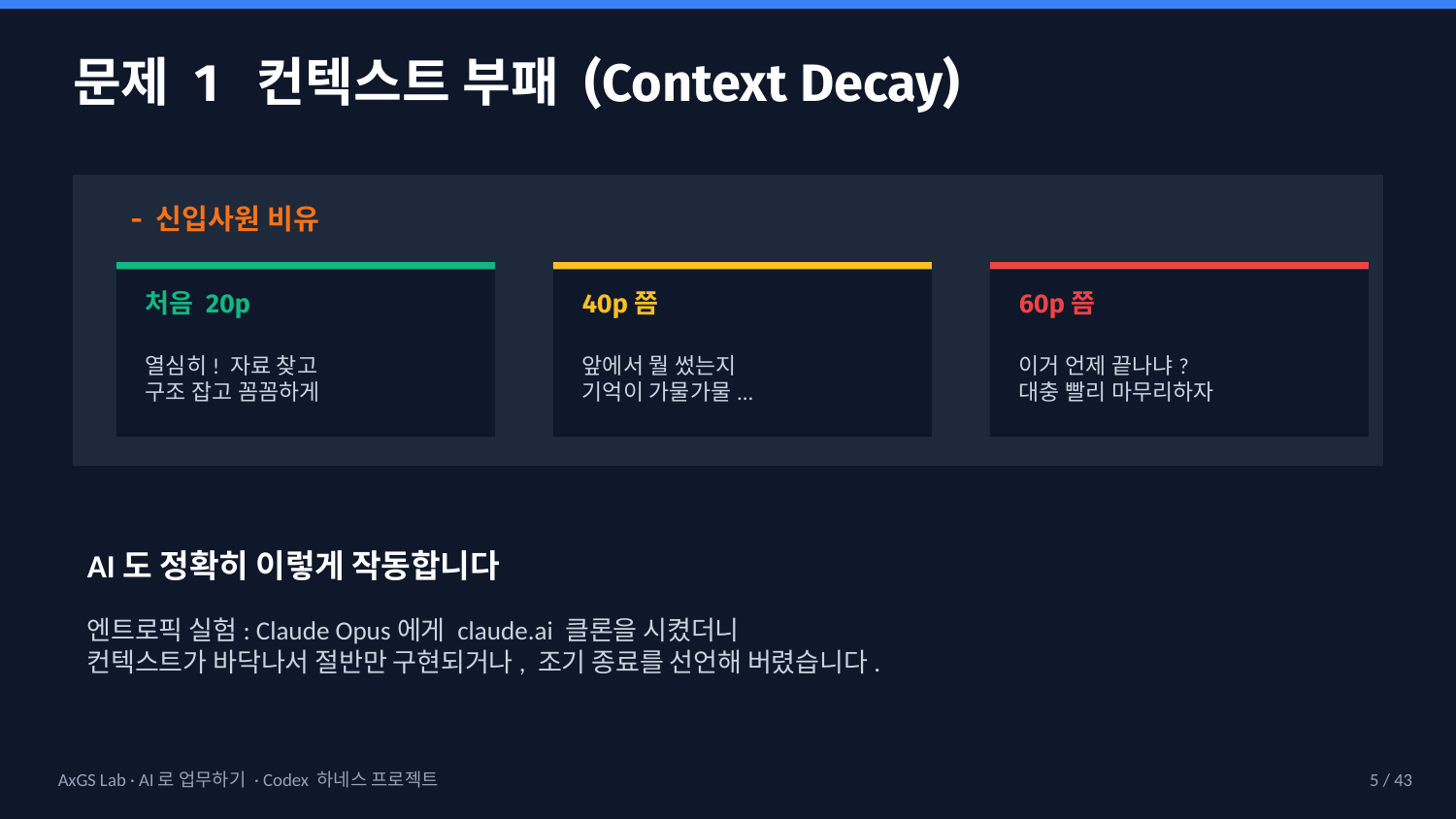

문제 1  컨텍스트 부패 (Context Decay)

- 신입사원 비유

처음 20p
40p쯤
60p쯤
열심히! 자료 찾고
구조 잡고 꼼꼼하게
앞에서 뭘 썼는지
기억이 가물가물...
이거 언제 끝나냐?
대충 빨리 마무리하자
AI도 정확히 이렇게 작동합니다

엔트로픽 실험: Claude Opus에게 claude.ai 클론을 시켰더니
컨텍스트가 바닥나서 절반만 구현되거나, 조기 종료를 선언해 버렸습니다.
AxGS Lab · AI로 업무하기 · Codex 하네스 프로젝트
5 / 43